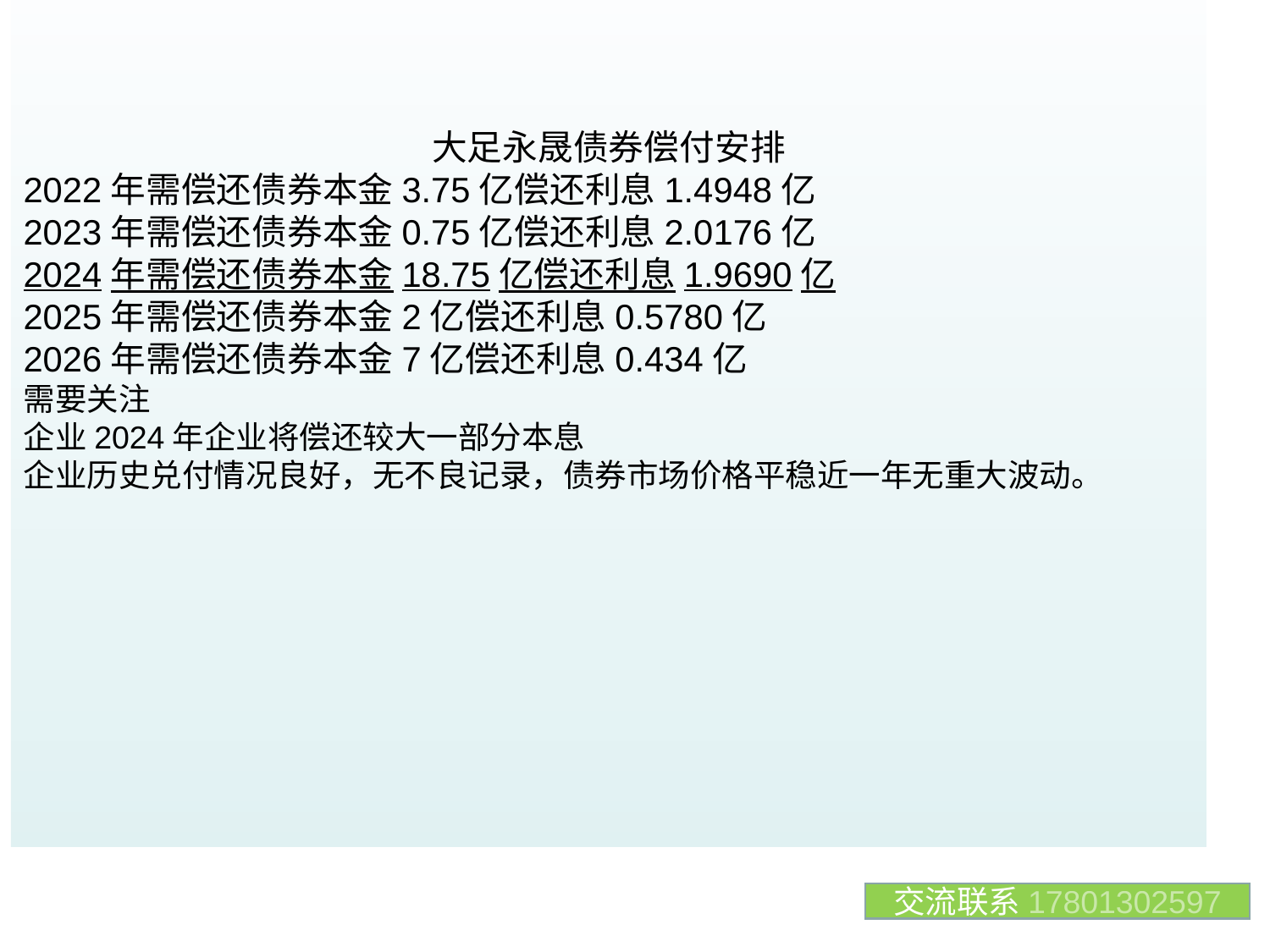

大足永晟债券偿付安排
2022年需偿还债券本金3.75亿偿还利息1.4948亿
2023年需偿还债券本金0.75亿偿还利息2.0176亿
2024年需偿还债券本金18.75亿偿还利息1.9690亿
2025年需偿还债券本金2亿偿还利息0.5780亿
2026年需偿还债券本金7亿偿还利息0.434亿
需要关注
企业2024年企业将偿还较大一部分本息
企业历史兑付情况良好，无不良记录，债券市场价格平稳近一年无重大波动。